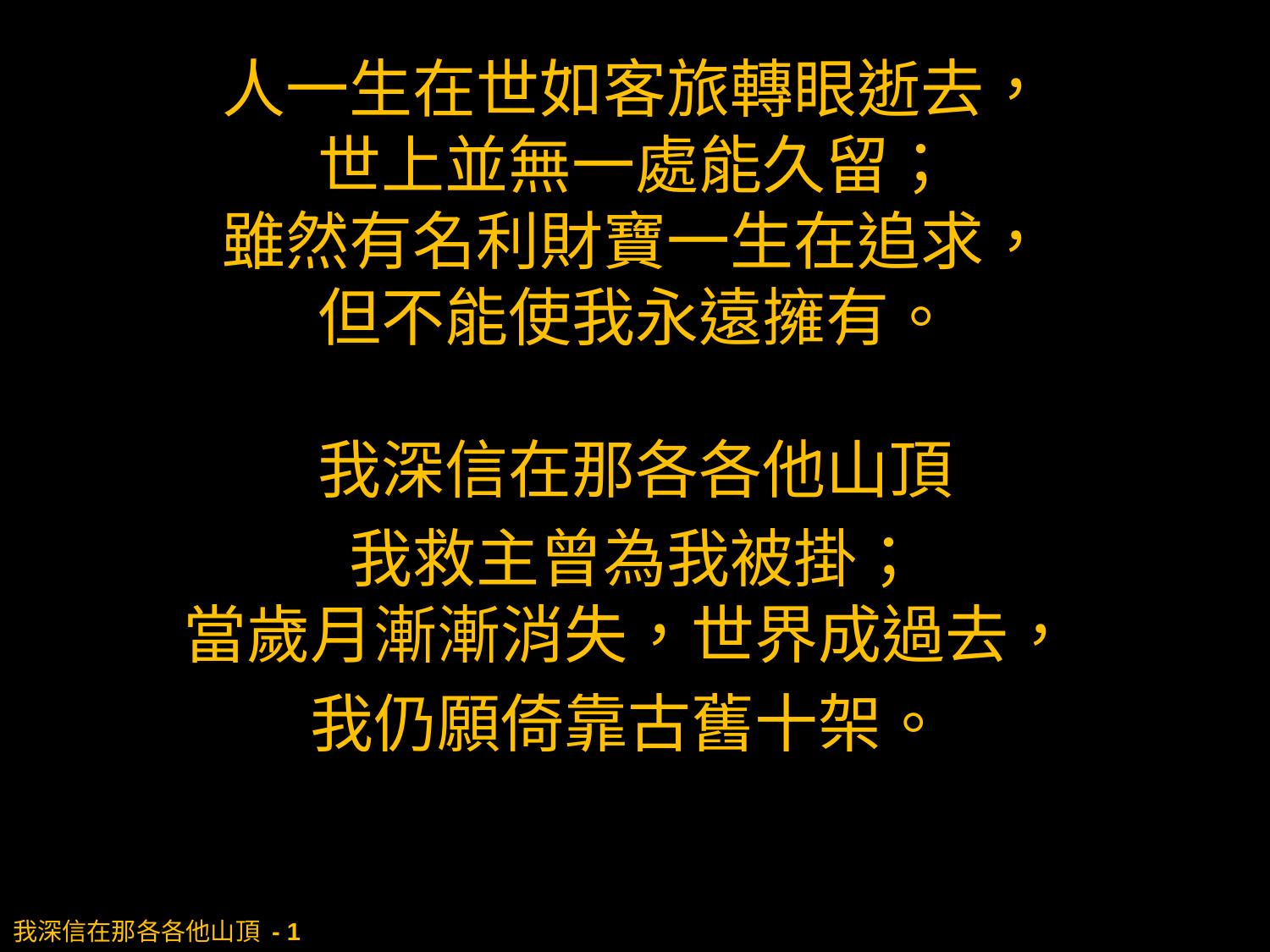

人一生在世如客旅轉眼逝去，
世上並無一處能久留；
雖然有名利財寶一生在追求，
但不能使我永遠擁有。
我深信在那各各他山頂
我救主曾為我被掛；
當歲月漸漸消失，世界成過去，
我仍願倚靠古舊十架。

我深信基督既為人受死十架，
今日能使你生命改變；
因為祂曾改變我，賜我新生命，
我今願靠近十架身邊。

我深信在那各各他山頂我救主曾為我被掛；
當歲月漸漸消失，世界成過去，
我仍願倚靠古舊十架。

3)
我深信人生雖然如謎難測透，
有一天這一切將結束；
但因信我能得勝死亡與黑暗，
到天家與我良友同住。

我深信在那各各他山頂我救主曾為我被掛；
當歲月漸漸消失，世界成過去，
我仍願倚靠古舊十架。
# 我深信在那各各他山頂 - 1